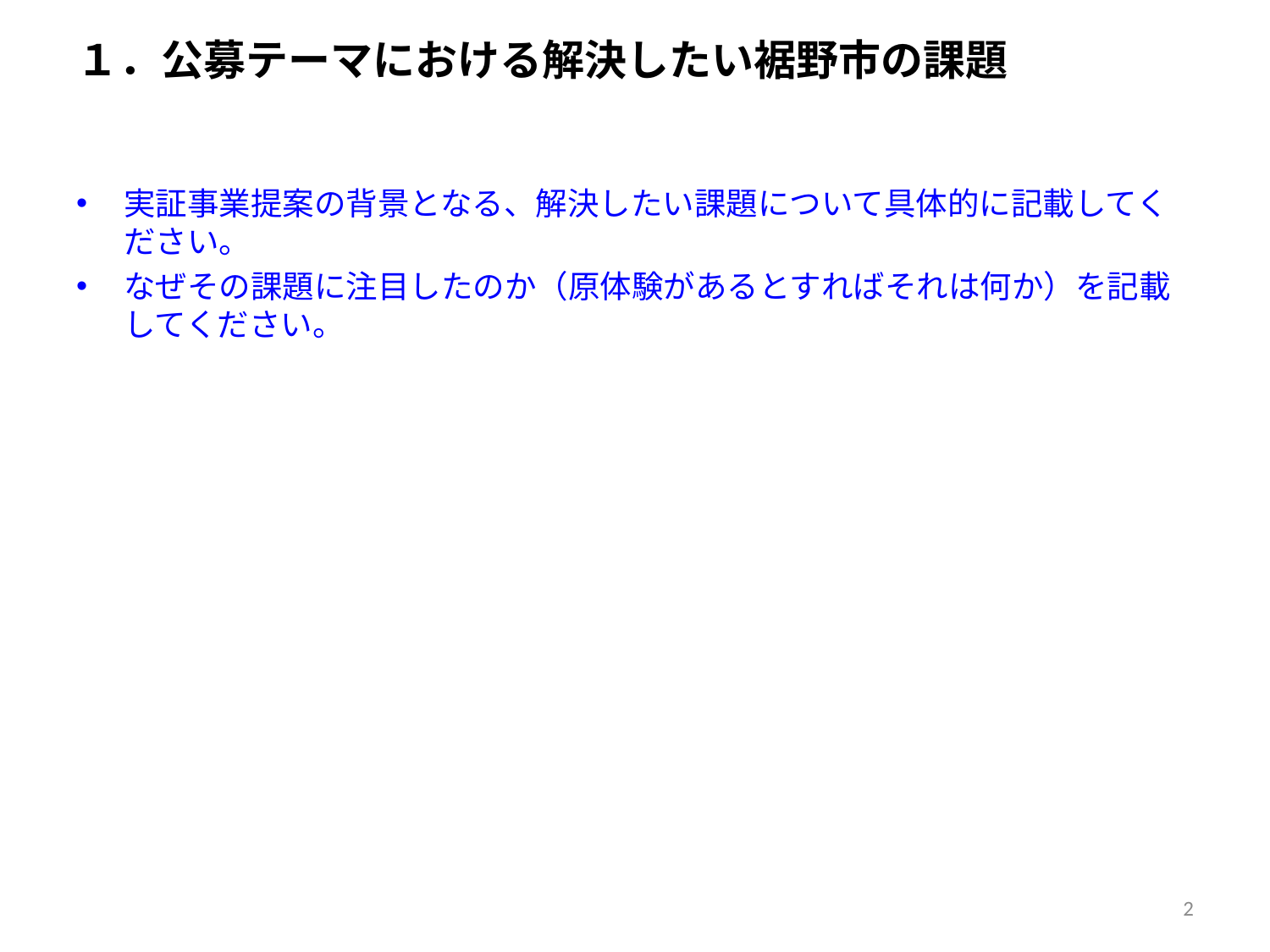

# １．公募テーマにおける解決したい裾野市の課題
実証事業提案の背景となる、解決したい課題について具体的に記載してください。
なぜその課題に注目したのか（原体験があるとすればそれは何か）を記載してください。
2